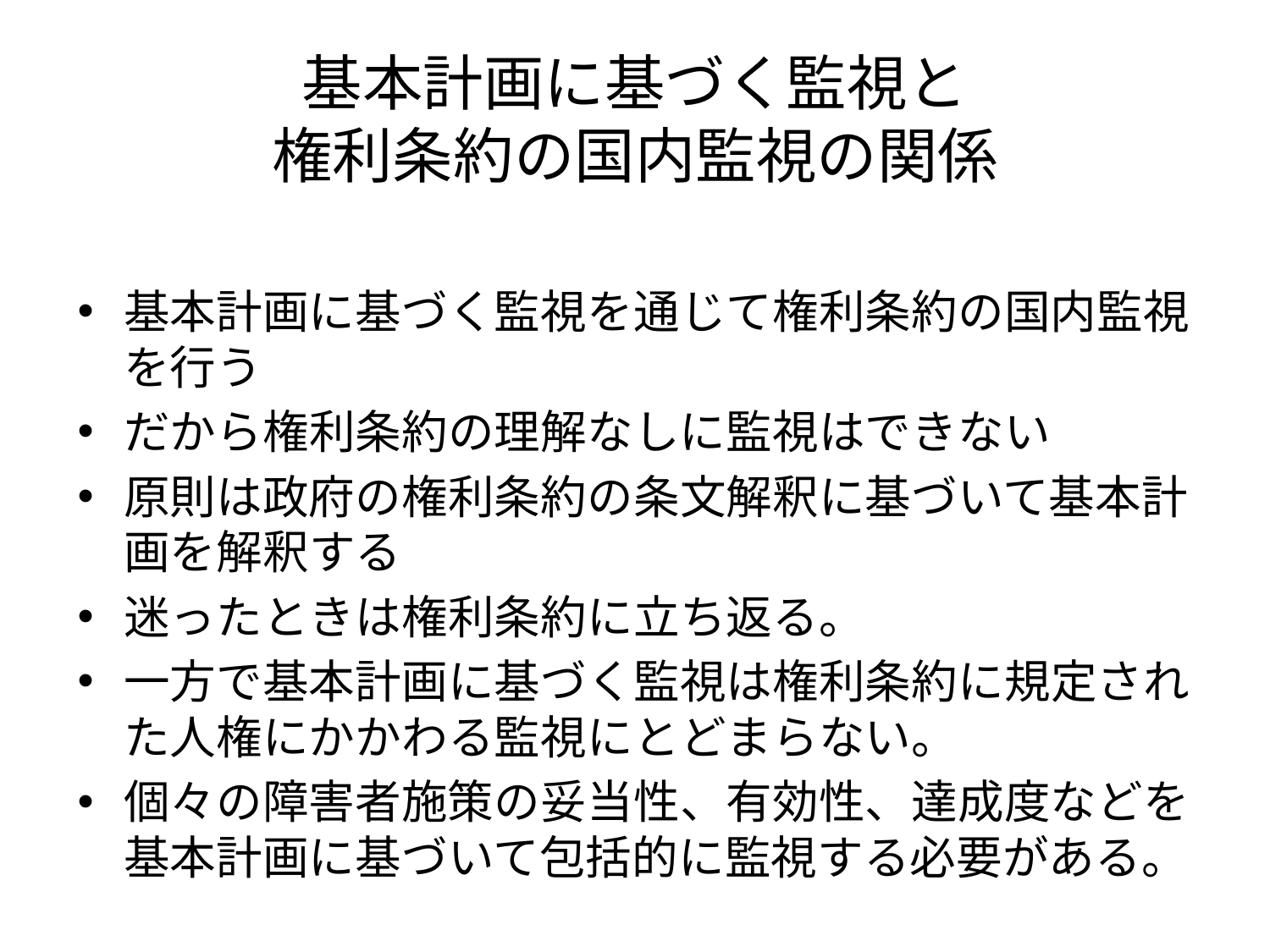

# 基本計画に基づく監視と 権利条約の国内監視の関係
基本計画に基づく監視を通じて権利条約の国内監視を行う
だから権利条約の理解なしに監視はできない
原則は政府の権利条約の条文解釈に基づいて基本計画を解釈する
迷ったときは権利条約に立ち返る。
一方で基本計画に基づく監視は権利条約に規定された人権にかかわる監視にとどまらない。
個々の障害者施策の妥当性、有効性、達成度などを基本計画に基づいて包括的に監視する必要がある。